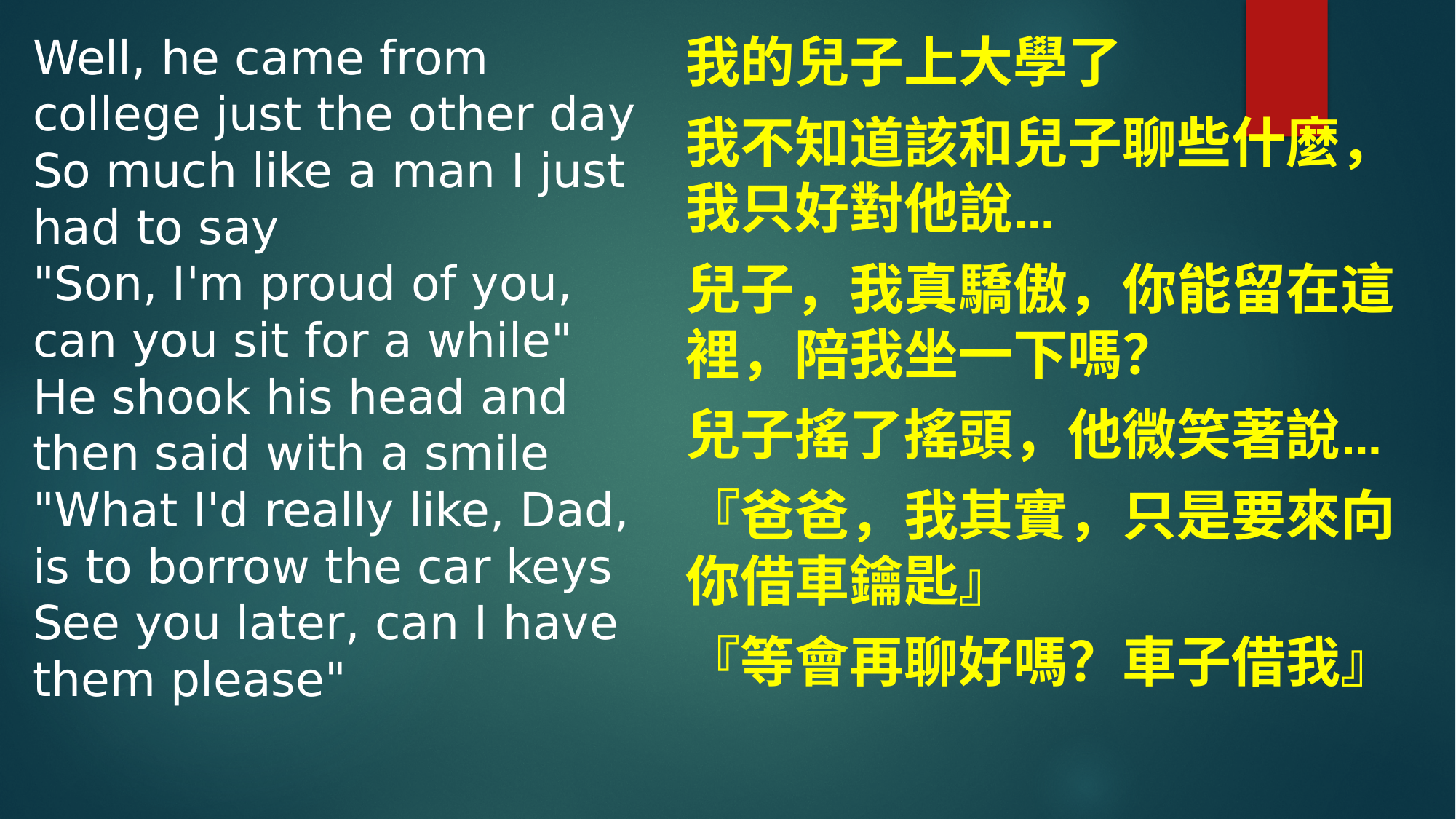

我的兒子上大學了
我不知道該和兒子聊些什麼，我只好對他說…
兒子，我真驕傲，你能留在這裡，陪我坐一下嗎？
兒子搖了搖頭，他微笑著說…
『爸爸，我其實，只是要來向你借車鑰匙』
『等會再聊好嗎？車子借我』
Well, he came from college just the other day
So much like a man I just had to say
"Son, I'm proud of you, can you sit for a while"
He shook his head and then said with a smile
"What I'd really like, Dad, is to borrow the car keys
See you later, can I have them please"